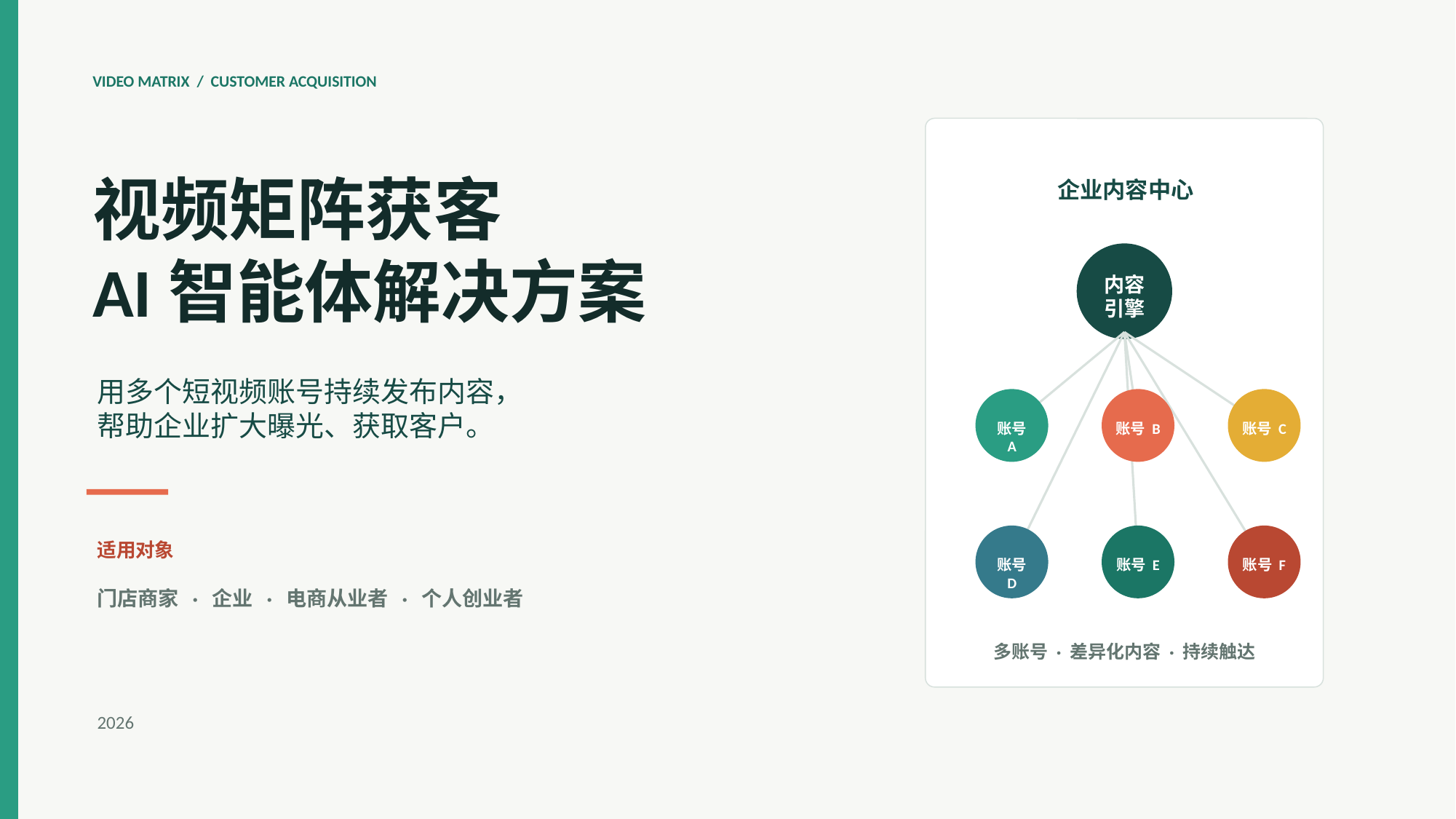

VIDEO MATRIX  /  CUSTOMER ACQUISITION

视频矩阵获客
AI智能体解决方案
企业内容中心

内容
引擎

用多个短视频账号持续发布内容，
帮助企业扩大曝光、获取客户。

账号 A
账号 B
账号 C

适用对象
账号 D
账号 E
账号 F
门店商家  ·  企业  ·  电商从业者  ·  个人创业者
多账号 · 差异化内容 · 持续触达
2026